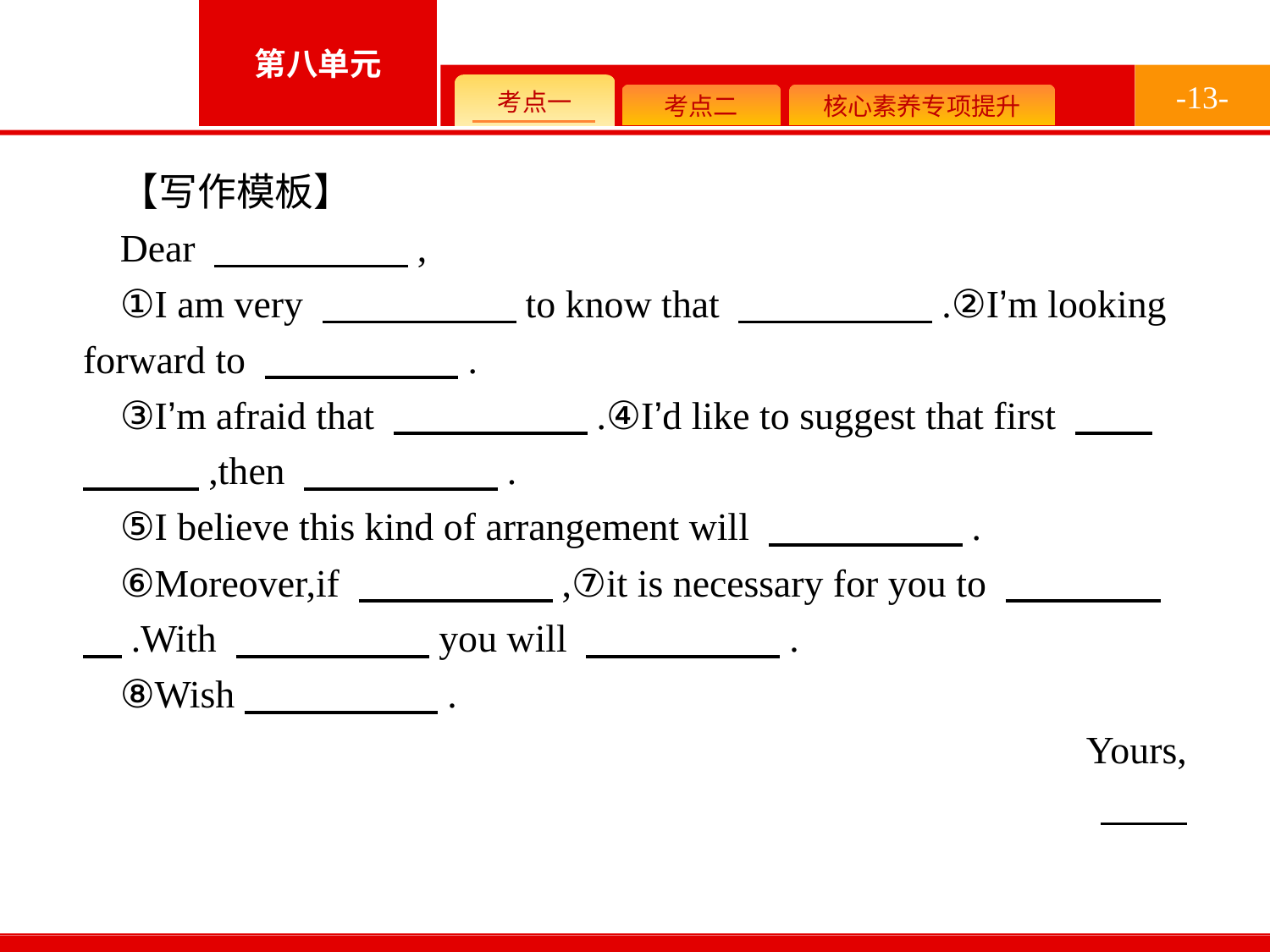

-13-
【写作模板】
Dear 　　　　　,
①I am very 　　　　　to know that 　　　　　.②I’m looking forward to 　　　　　.
③I’m afraid that 　　　　　.④I’d like to suggest that first 　　　　　,then 　　　　　.
⑤I believe this kind of arrangement will 　　　　　.
⑥Moreover,if 　　　　　,⑦it is necessary for you to 　　　　　.With 　　　　　you will 　　　　　.
⑧Wish　　　　　.
Yours,